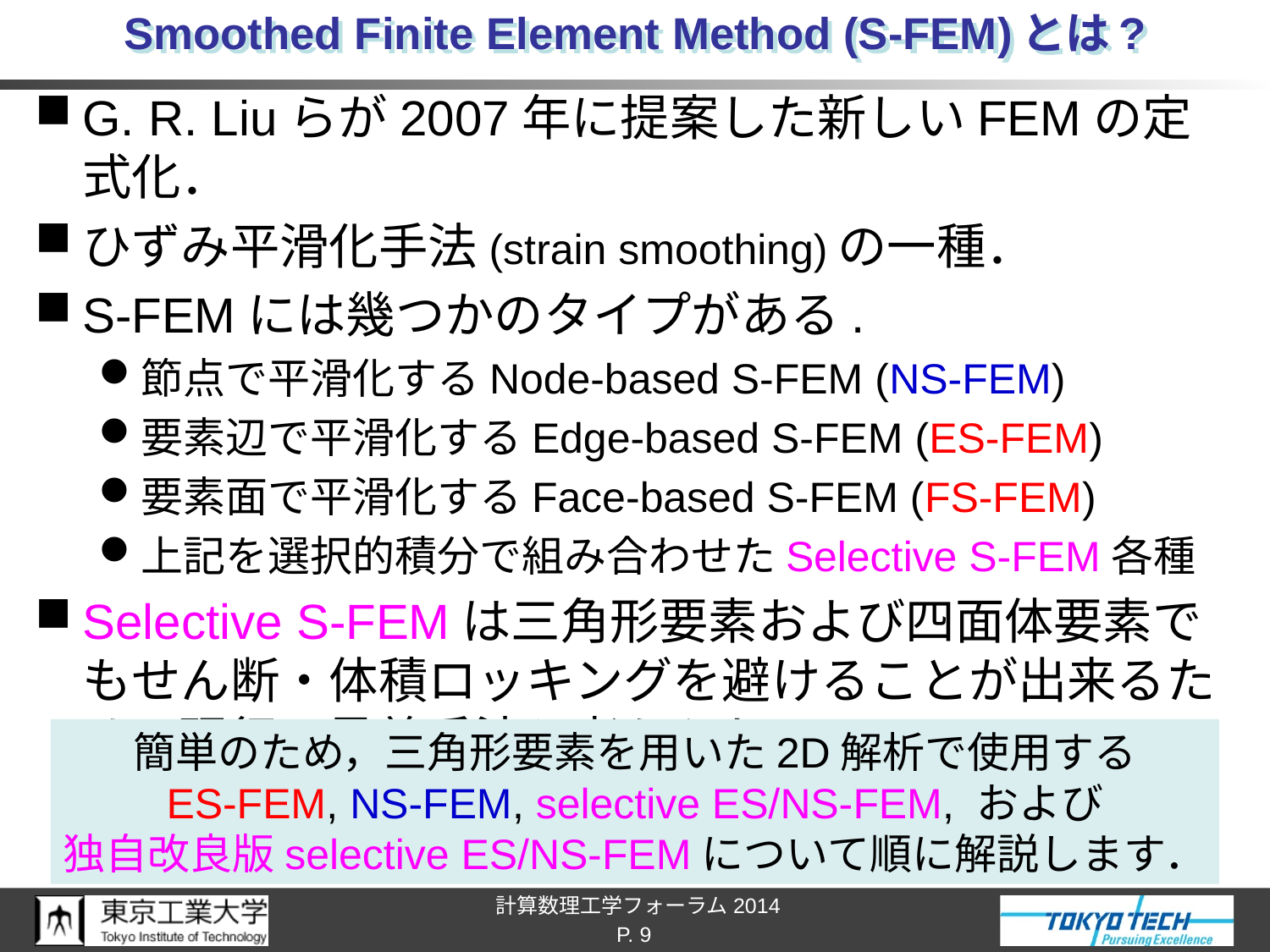

# Smoothed Finite Element Method (S-FEM)とは?
G. R. Liuらが2007年に提案した新しいFEMの定式化．
ひずみ平滑化手法(strain smoothing)の一種．
S-FEMには幾つかのタイプがある.
節点で平滑化するNode-based S-FEM (NS-FEM)
要素辺で平滑化するEdge-based S-FEM (ES-FEM)
要素面で平滑化するFace-based S-FEM (FS-FEM)
上記を選択的積分で組み合わせたSelective S-FEM各種
Selective S-FEMは三角形要素および四面体要素でもせん断・体積ロッキングを避けることが出来るため，現行の最善手法と考えられている．
簡単のため，三角形要素を用いた2D解析で使用する
ES-FEM, NS-FEM, selective ES/NS-FEM, および
独自改良版selective ES/NS-FEMについて順に解説します．
P. 9